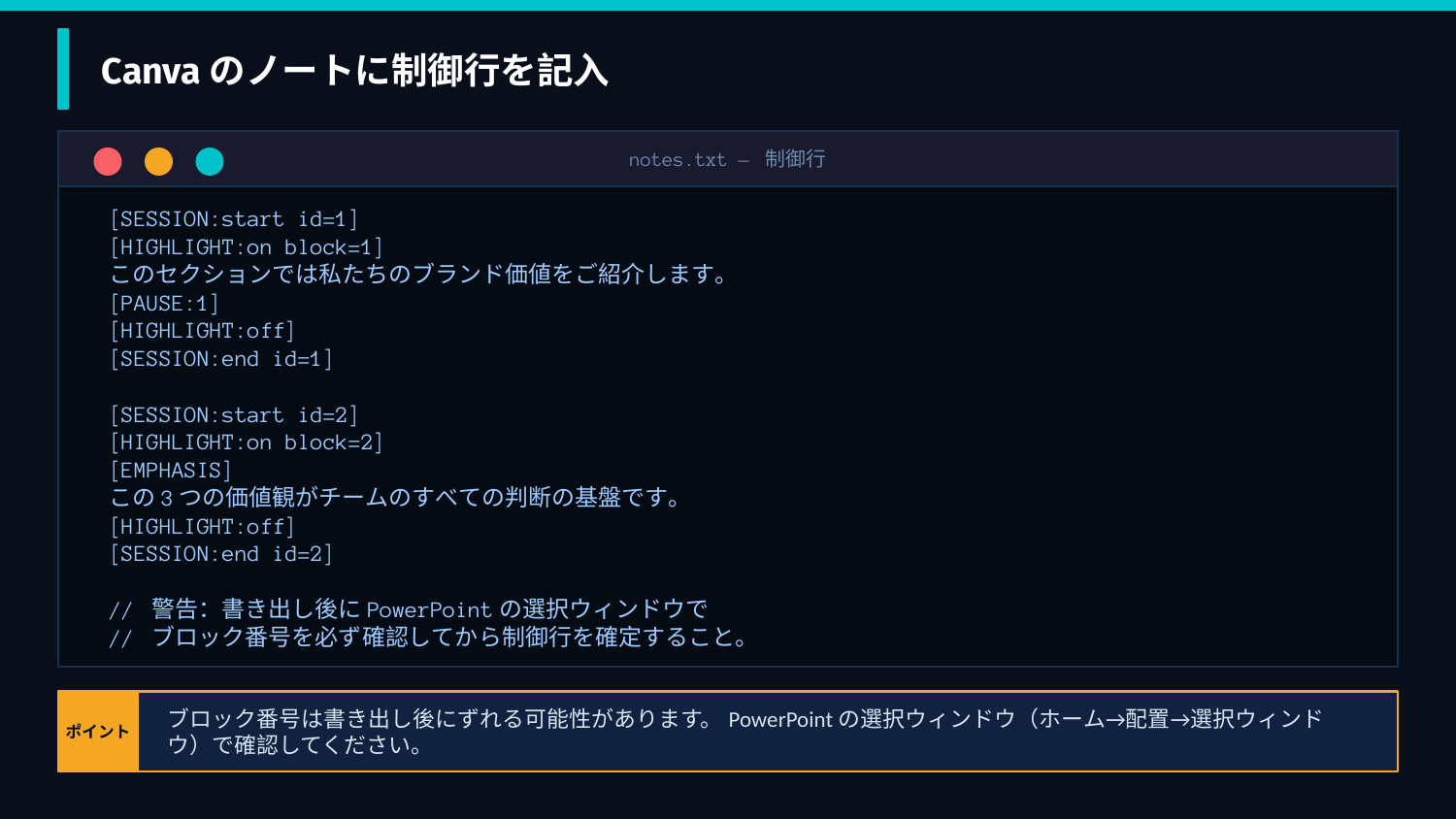

Canvaのノートに制御行を記入

notes.txt — 制御行

[SESSION:start id=1]
[HIGHLIGHT:on block=1]
このセクションでは私たちのブランド価値をご紹介します。
[PAUSE:1]
[HIGHLIGHT:off]
[SESSION:end id=1]

[SESSION:start id=2]
[HIGHLIGHT:on block=2]
[EMPHASIS]
この3つの価値観がチームのすべての判断の基盤です。
[HIGHLIGHT:off]
[SESSION:end id=2]

// 警告：書き出し後にPowerPointの選択ウィンドウで
// ブロック番号を必ず確認してから制御行を確定すること。

ポイント
ブロック番号は書き出し後にずれる可能性があります。PowerPointの選択ウィンドウ（ホーム→配置→選択ウィンドウ）で確認してください。